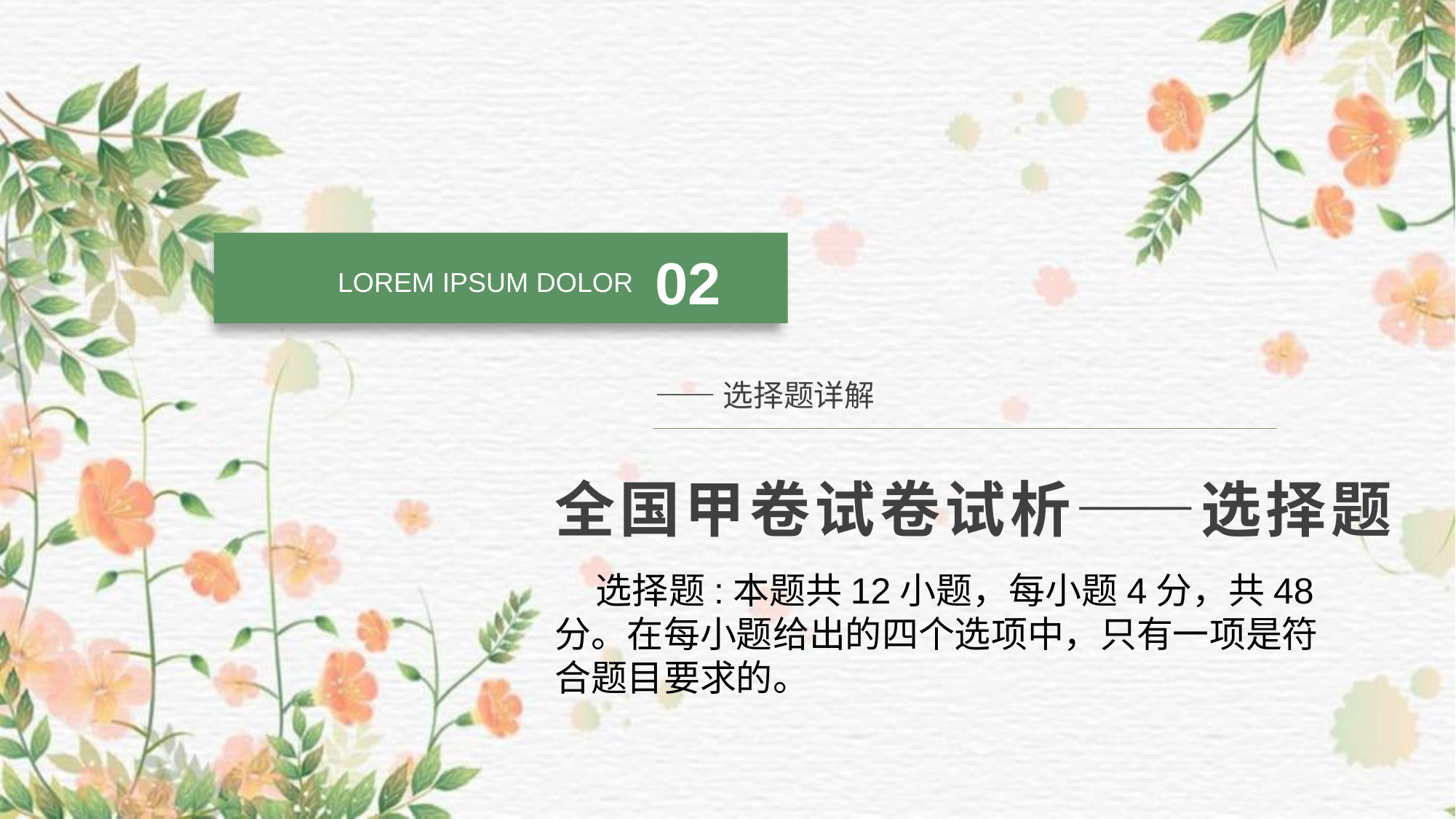

02
LOREM IPSUM DOLOR
——选择题详解
# 全国甲卷试卷试析——选择题
    选择题:本题共12小题，每小题4分，共48分。在每小题给出的四个选项中，只有一项是符合题目要求的。